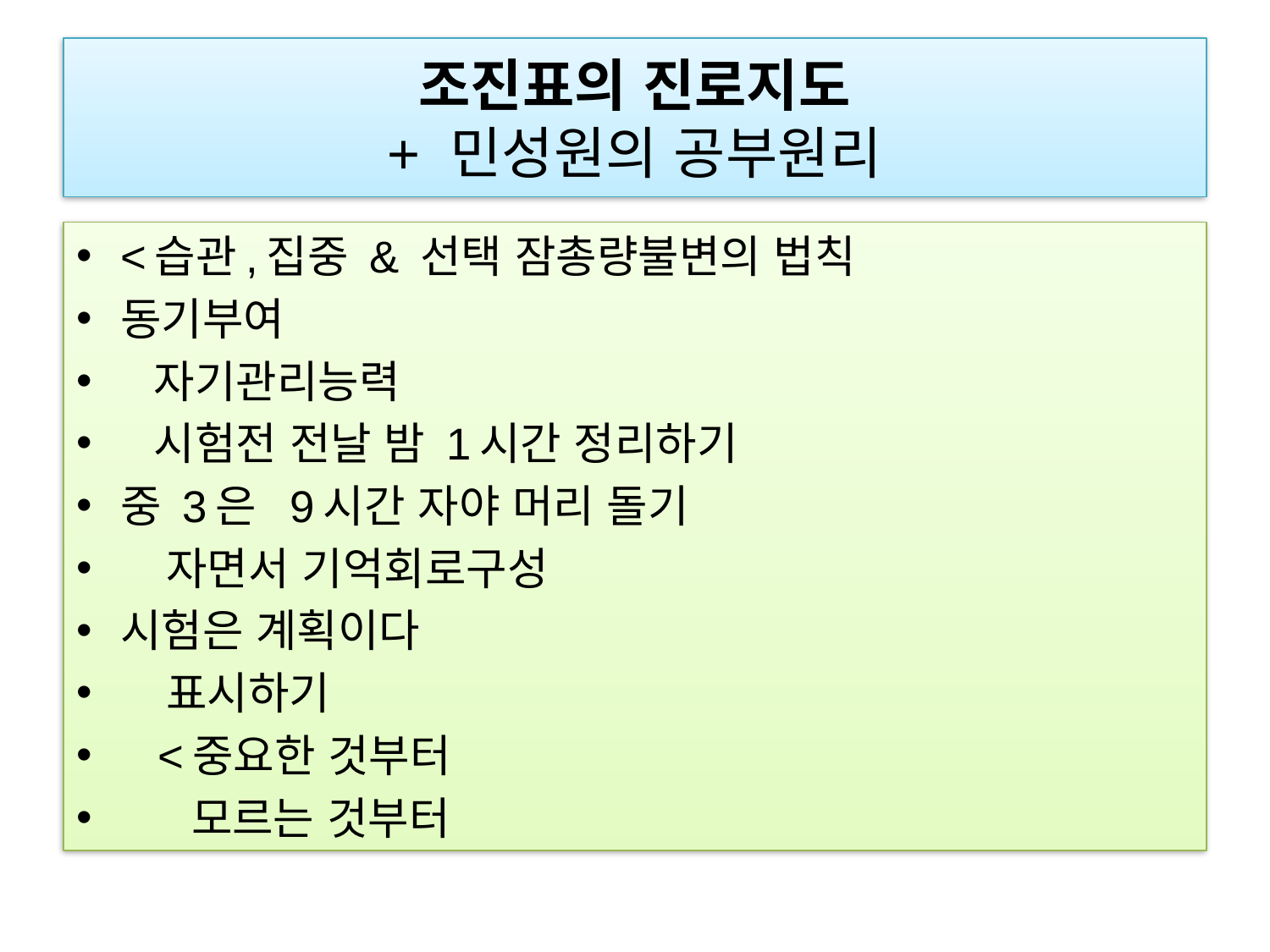

# 조진표의 진로지도 + 민성원의 공부원리
<습관,집중 & 선택 잠총량불변의 법칙
동기부여
  자기관리능력
  시험전 전날 밤 1시간 정리하기
중 3은  9시간 자야 머리 돌기
   자면서 기억회로구성
시험은 계획이다
   표시하기
   <중요한 것부터
     모르는 것부터